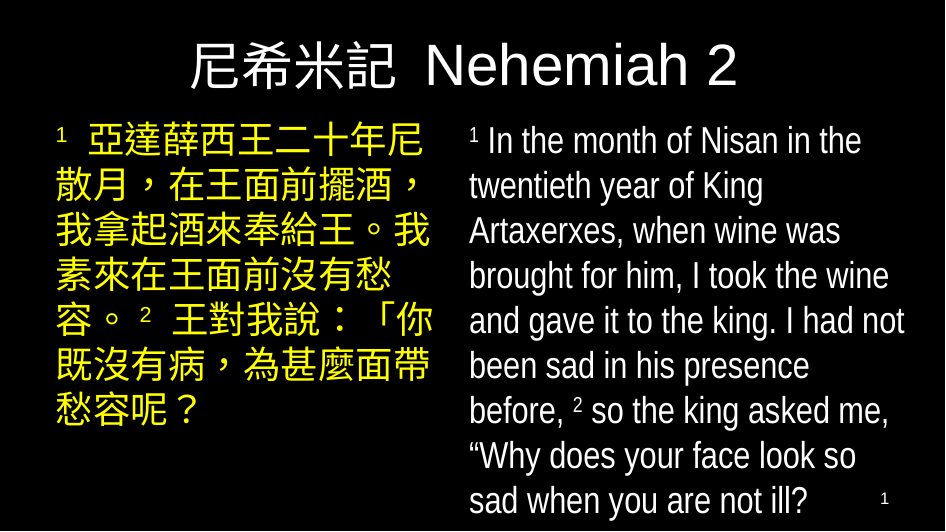

# 尼希米記 Nehemiah 2
1 亞達薛西王二十年尼散月，在王面前擺酒，我拿起酒來奉給王。我素來在王面前沒有愁容。2 王對我說：「你既沒有病，為甚麼面帶愁容呢？
1 In the month of Nisan in the twentieth year of King Artaxerxes, when wine was brought for him, I took the wine and gave it to the king. I had not been sad in his presence before, 2 so the king asked me, “Why does your face look so sad when you are not ill?
1